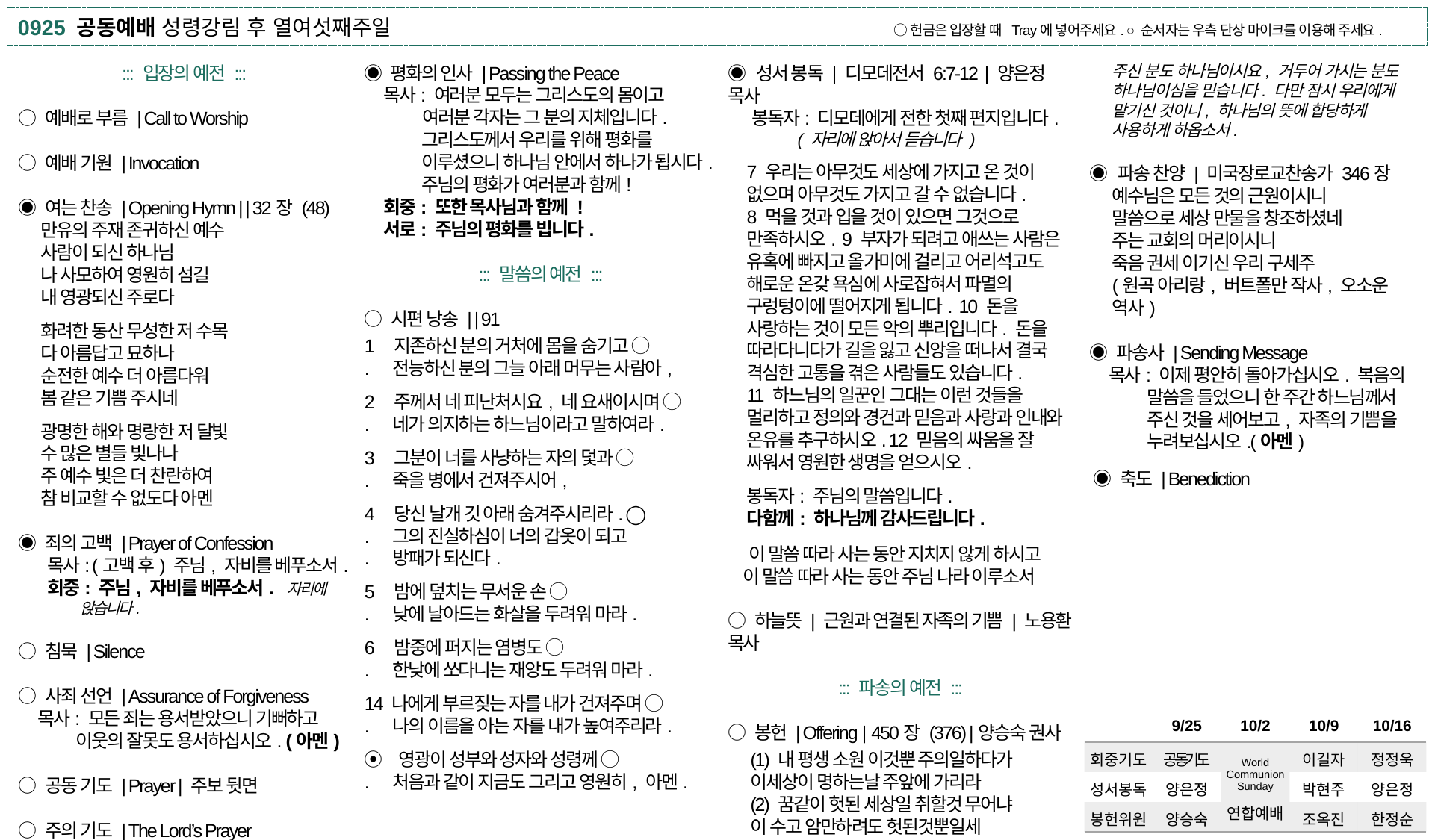

0925 공동예배 성령강림 후 열여섯째주일                                                                                                                    ○ 헌금은 입장할 때  Tray에 넣어주세요. ○ 순서자는 우측 단상 마이크를 이용해 주세요.

주신 분도 하나님이시요, 거두어 가시는 분도 하나님이심을 믿습니다. 다만 잠시 우리에게 맡기신 것이니, 하나님의 뜻에 합당하게 사용하게 하옵소서.

◉ 파송 찬양 | 미국장로교찬송가 346장
예수님은 모든 것의 근원이시니
말씀으로 세상 만물을 창조하셨네
주는 교회의 머리이시니
죽음 권세 이기신 우리 구세주
(원곡 아리랑, 버트폴만 작사, 오소운 역사)

◉ 파송사 | Sending Message
목사: 이제 평안히 돌아가십시오. 복음의
말씀을 들었으니 한 주간 하느님께서 주신 것을 세어보고, 자족의 기쁨을 누려보십시오.(아멘)

 ◉ 축도 | Benediction

◉ 평화의 인사 | Passing the Peace
목사: 여러분 모두는 그리스도의 몸이고
         여러분 각자는 그 분의 지체입니다.              그리스도께서 우리를 위해 평화를           이루셨으니 하나님 안에서 하나가 됩시다.
주님의 평화가 여러분과 함께!
회중: 또한 목사님과 함께 !
서로: 주님의 평화를 빕니다.

::: 말씀의 예전 :::

○ 시편 낭송 | | 91
1    지존하신 분의 거처에 몸을 숨기고 ◯
.     전능하신 분의 그늘 아래 머무는 사람아,

2    주께서 네 피난처시요, 네 요새이시며 ◯
.     네가 의지하는 하느님이라고 말하여라.

3    그분이 너를 사냥하는 자의 덫과 ◯
.     죽을 병에서 건져주시어,

4    당신 날개 깃 아래 숨겨주시리라. ◯
.     그의 진실하심이 너의 갑옷이 되고
.     방패가 되신다.

5    밤에 덮치는 무서운 손 ◯
.     낮에 날아드는 화살을 두려워 마라.

6    밤중에 퍼지는 염병도 ◯
.     한낮에 쏘다니는 재앙도 두려워 마라.

14 나에게 부르짖는 자를 내가 건져주며 ◯
.     나의 이름을 아는 자를 내가 높여주리라.

⦿   영광이 성부와 성자와 성령께 ◯
.     처음과 같이 지금도 그리고 영원히, 아멘.

◉  평화의 인사 | Passing the Peace
 목사: 그리스도께서 우리를 위하여 평화를   이루셨으니 주님 안에서 하나가 됩시다. 주님의 평화가 항상 여러분과 함께
 회중: 또한 목사님과 함께 !
 서로: 주님의 평화를 빕니다.

◉  성서 봉독 | 디모데전서 6:7-12  | 양은정 목사
      봉독자: 디모데에게 전한 첫째 편지입니다.
                     ( 자리에 앉아서 듣습니다 )

7 우리는 아무것도 세상에 가지고 온 것이 없으며 아무것도 가지고 갈 수 없습니다.
8 먹을 것과 입을 것이 있으면 그것으로 만족하시오.  9 부자가 되려고 애쓰는 사람은 유혹에 빠지고 올가미에 걸리고 어리석고도 해로운 온갖 욕심에 사로잡혀서 파멸의 구렁텅이에 떨어지게 됩니다.  10 돈을 사랑하는 것이 모든 악의 뿌리입니다. 돈을 따라다니다가 길을 잃고 신앙을 떠나서 결국 격심한 고통을 겪은 사람들도 있습니다.
11 하느님의 일꾼인 그대는 이런 것들을 멀리하고 정의와 경건과 믿음과 사랑과 인내와 온유를 추구하시오. 12 믿음의 싸움을 잘 싸워서 영원한 생명을 얻으시오.
봉독자: 주님의 말씀입니다.
다함께: 하나님께 감사드립니다.

    이 말씀 따라 사는 동안 지치지 않게 하시고
    이 말씀 따라 사는 동안 주님 나라 이루소서

○ 하늘뜻 | 근원과 연결된 자족의 기쁨 | 노용환 목사

::: 파송의 예전 :::

○ 봉헌 | Offering | 450장 (376) |양승숙 권사
(1) 내 평생 소원 이것뿐 주의일하다가
이세상이 명하는날 주앞에 가리라
(2) 꿈같이 헛된 세상일 취할것 무어냐
이 수고 암만하려도 헛된것뿐일세
(3) 금보다 귀한 믿음은 참 보배되도다
이 진리 믿는사람들 다 복을 받겠네

주신 분도 하나님이시요, 거두어 가시는 분도 하나님이심을 믿습니다. 다만 잠시 우리에게 맡기신 것이니, 하나님의 뜻에 합당하게 사용하게 하옵소서. 예수님의 이름으로 감사하며 기도합니다.

○ 공동관심사의 나눔 | 정정욱 장로

홀수달
1주
우리에게 있는 모든 것은 몸이든, 마음이든, 생명까지도 모두 하나님께서 맡기신 것이오니, 하나님께서 허락하신 동안, 하나님 뜻에 따라 잘 사용하게 하옵소서. 예수님의 이름으로 감사하며 기도합니다.

2주
우리가 가진 모든 것, 손에 있든지, 마음에 있든지, 모두 하나님께서 맡기신 것이오니, 다만 세상 사는동안, 하나님 뜻에 따라 잘 사용하게 하옵소서. 예수님의 이름으로 감사하며 기도합니다.

3주
우리가 가진 것은 모두 하나님의 것입니다. 다만 세상을 사는 동안 하나님의 뜻에 합당하게 사용하도록 맡기신 것이니, 하나님께서 기뻐하시는 일에 사용하게 하옵소서. 예수님의 이름으로 감사하며 기도합니다.

4주
주신 분도 하나님이시요, 거두어 가시는 분도 하나님이심을 믿습니다. 다만 잠시 우리에게 맡기신 것이니, 하나님의 뜻에 합당하게 사용하게 하옵소서. 예수님의 이름으로 감사하며 기도합니다.

짝수달
5주
우리가 가진 모든 것은 우리의 호흡까지도 모두 하나님의 것입니다. 우리에게 허락하신 날들 동안 하나님 뜻에 따라 사용하게 하옵소서. 예수님의 이름으로 감사하며 기도합니다.

6주
모든 것이 하나님께로부터 왔으니 세상 사는 동안 하나님의 뜻에 따라 이웃과 함께 나누며 사용하게 하옵소서. 예수님의 이름으로 감사하며 기도합니다.

7주
우리가 가진 모든 것은 우리가 세상을 살아가는 동안 사용하라고 맡기신 것이오니, 하나님께서 허락 하시는 날들 동안, 하나님 뜻에 합당하게 사용하게 하옵소서. 예수님의 이름으로 감사하며 기도합니다.

8주
우리에게 모든 것을 주신 하나님, 주신 분도 하나님이시요, 거두어 가시는 분도 하나님이심을 믿습니다. 다만 잠시 우리가 세상에 사는 동안, 우리에게 사용하라고 맡기신 것이니, 하나님의 뜻에 합당하게 사용하도록 하옵소서. 예수님의 이름으로 감사하며 기도합니다.
::: 입장의 예전 :::

○ 예배로 부름 | Call to Worship
○ 예배 기원 | Invocation
◉ 여는 찬송 | Opening Hymn | | 32장 (48)
만유의 주재 존귀하신 예수
사람이 되신 하나님
나 사모하여 영원히 섬길
내 영광되신 주로다

화려한 동산 무성한 저 수목
다 아름답고 묘하나
순전한 예수 더 아름다워
봄 같은 기쁨 주시네

광명한 해와 명랑한 저 달빛
수 많은 별들 빛나나
주 예수 빛은 더 찬란하여
참 비교할 수 없도다 아멘

◉ 죄의 고백 | Prayer of Confession
 목사: (고백 후) 주님, 자비를 베푸소서.
 회중: 주님, 자비를 베푸소서.  자리에 앉습니다.

○ 침묵 | Silence

○ 사죄 선언 | Assurance of Forgiveness
목사: 모든 죄는 용서받았으니 기뻐하고 이웃의 잘못도 용서하십시오. (아멘)

○ 공동 기도 | Prayer | 주보 뒷면

○ 주의 기도 | The Lord’s Prayer

◉ 평화의 인사 | Passing the Peace
목사: 여러분 모두는 그리스도의 몸이고
         여러분 각자는 그 분의 지체입니다.

|  | 9/25 | 10/2 | 10/9 | 10/16 |
| --- | --- | --- | --- | --- |
| 회중기도 | 공동기도 | World Communion Sunday 연합예배 | 이길자 | 정정욱 |
| 성서봉독 | 양은정 | 성찬 | 박현주 | 양은정 |
| 봉헌위원 | 양승숙 | 주일 | 조옥진 | 한정순 |